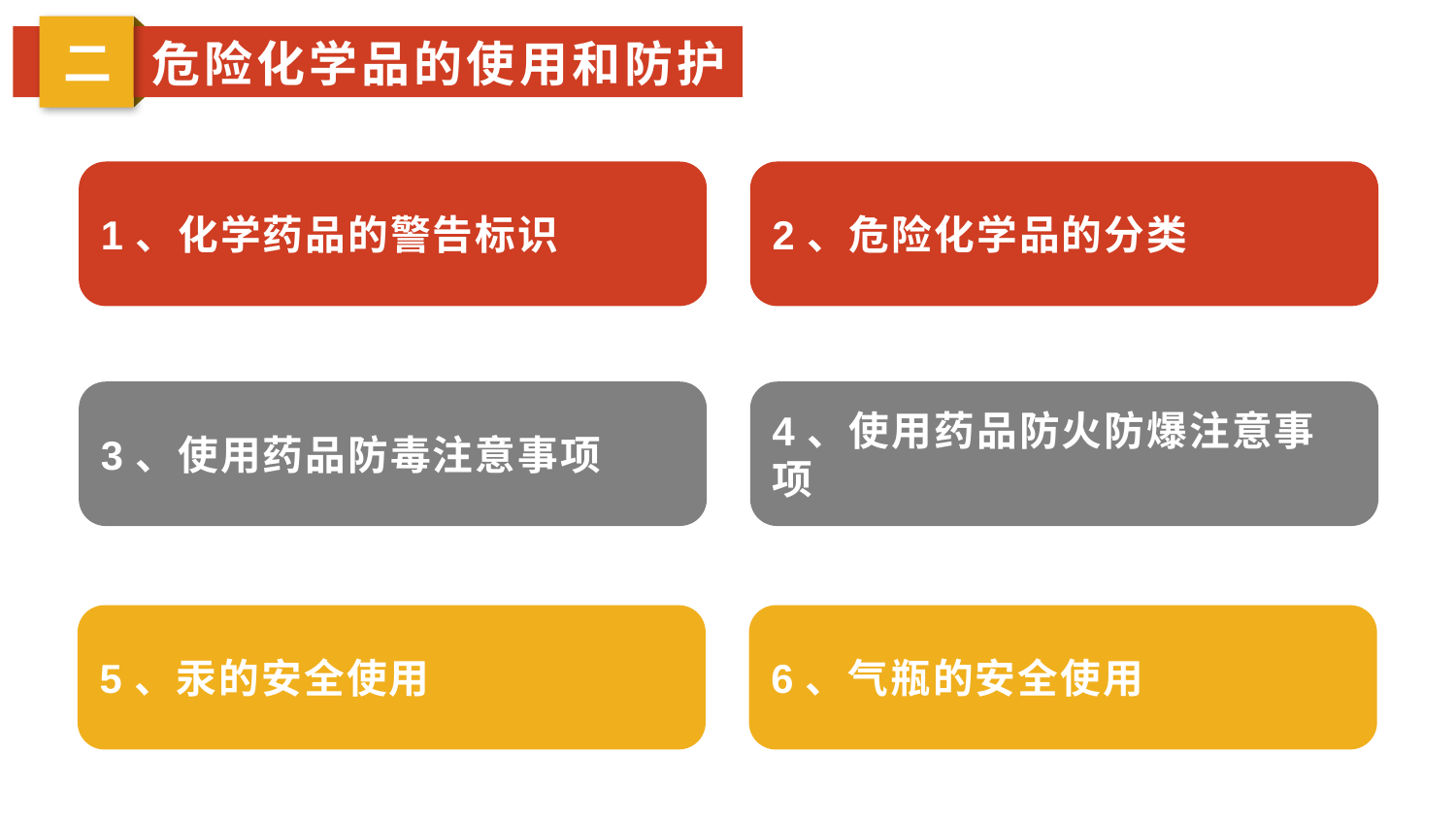

二

危险化学品的使用和防护

1、化学药品的警告标识
2、危险化学品的分类
3、使用药品防毒注意事项
4、使用药品防火防爆注意事项
5、汞的安全使用
6、气瓶的安全使用